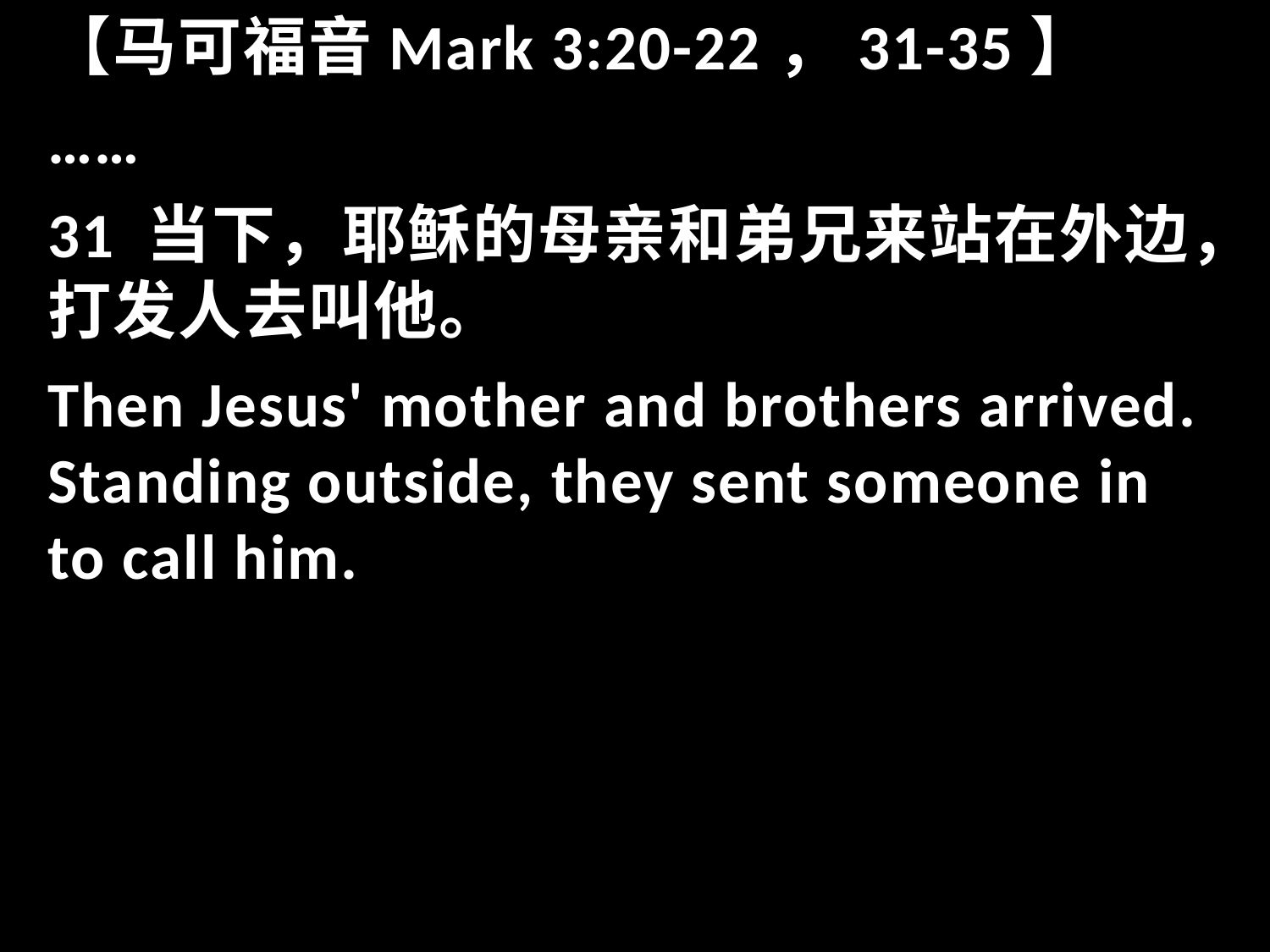

【马可福音Mark 3:20-22，31-35】
……
31 当下，耶稣的母亲和弟兄来站在外边，打发人去叫他。
Then Jesus' mother and brothers arrived. Standing outside, they sent someone in to call him.